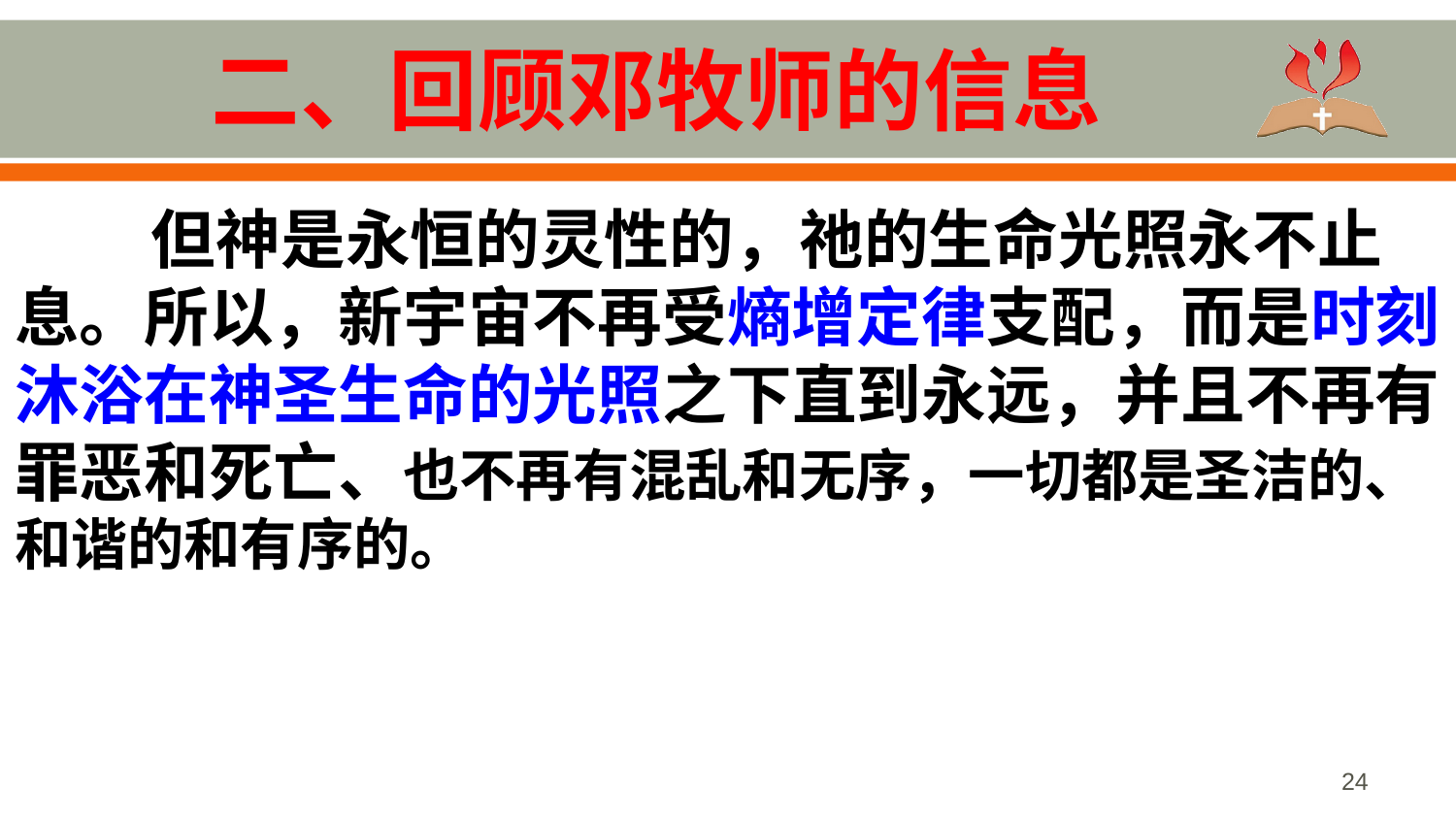

# 二、回顾邓牧师的信息
但神是永恒的灵性的，祂的生命光照永不止息。所以，新宇宙不再受熵增定律支配，而是时刻沐浴在神圣生命的光照之下直到永远，并且不再有罪恶和死亡、也不再有混乱和无序，一切都是圣洁的、和谐的和有序的。
24